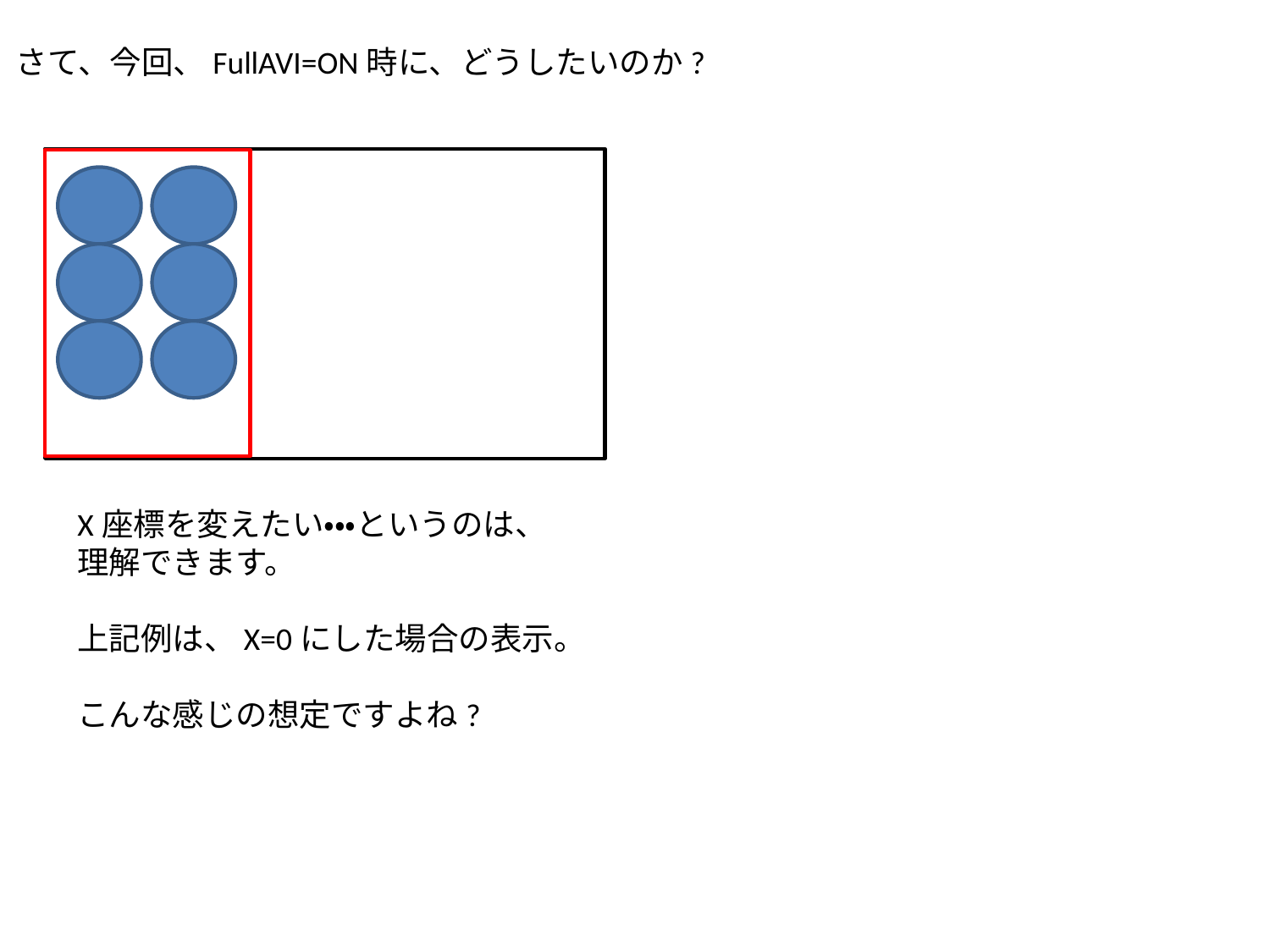

さて、今回、FullAVI=ON時に、どうしたいのか?

X座標を変えたい・・・というのは、
理解できます。

上記例は、X=0にした場合の表示。

こんな感じの想定ですよね?